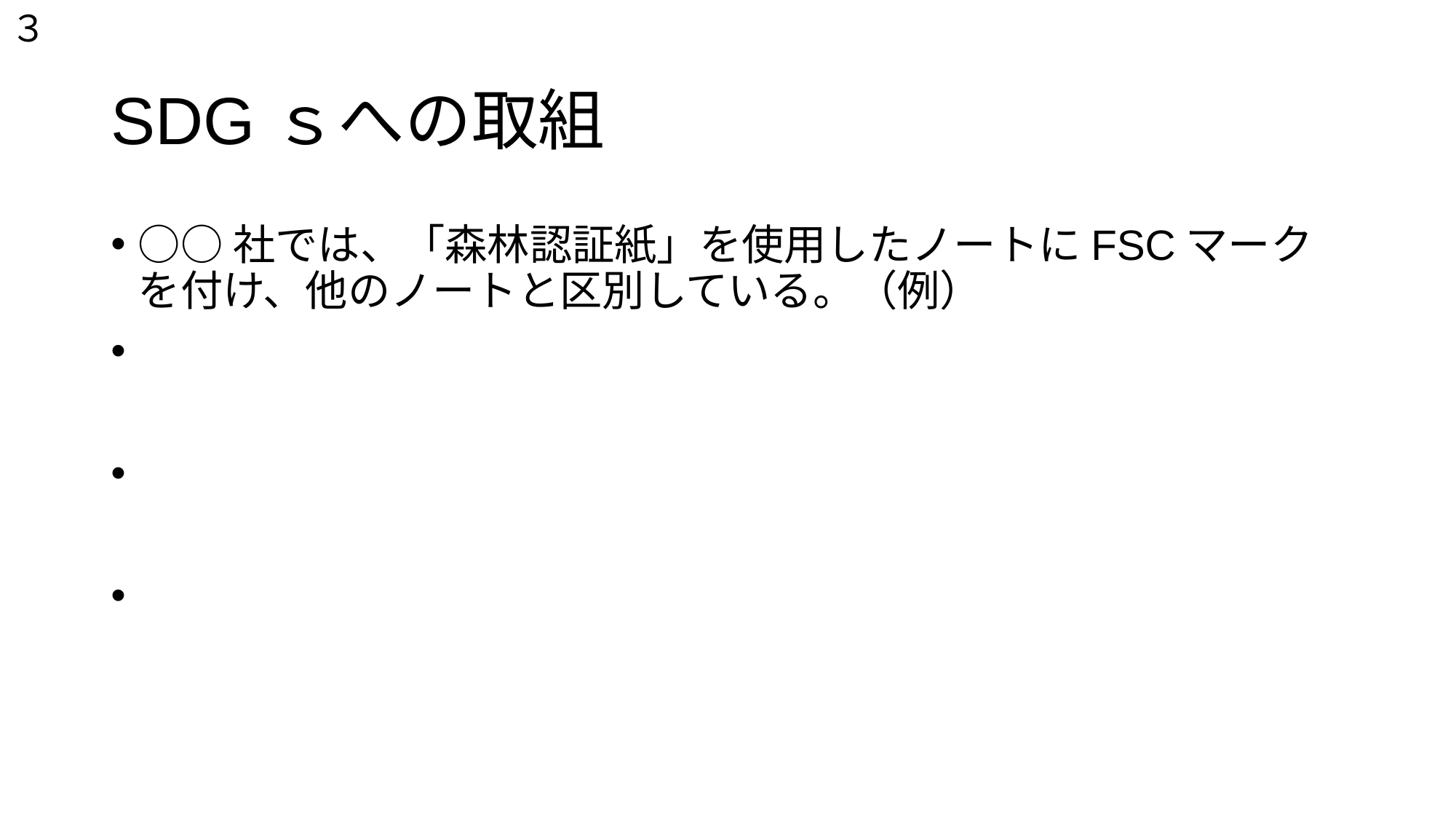

３
# SDGｓへの取組
○○社では、「森林認証紙」を使用したノートにFSCマークを付け、他のノートと区別している。（例）